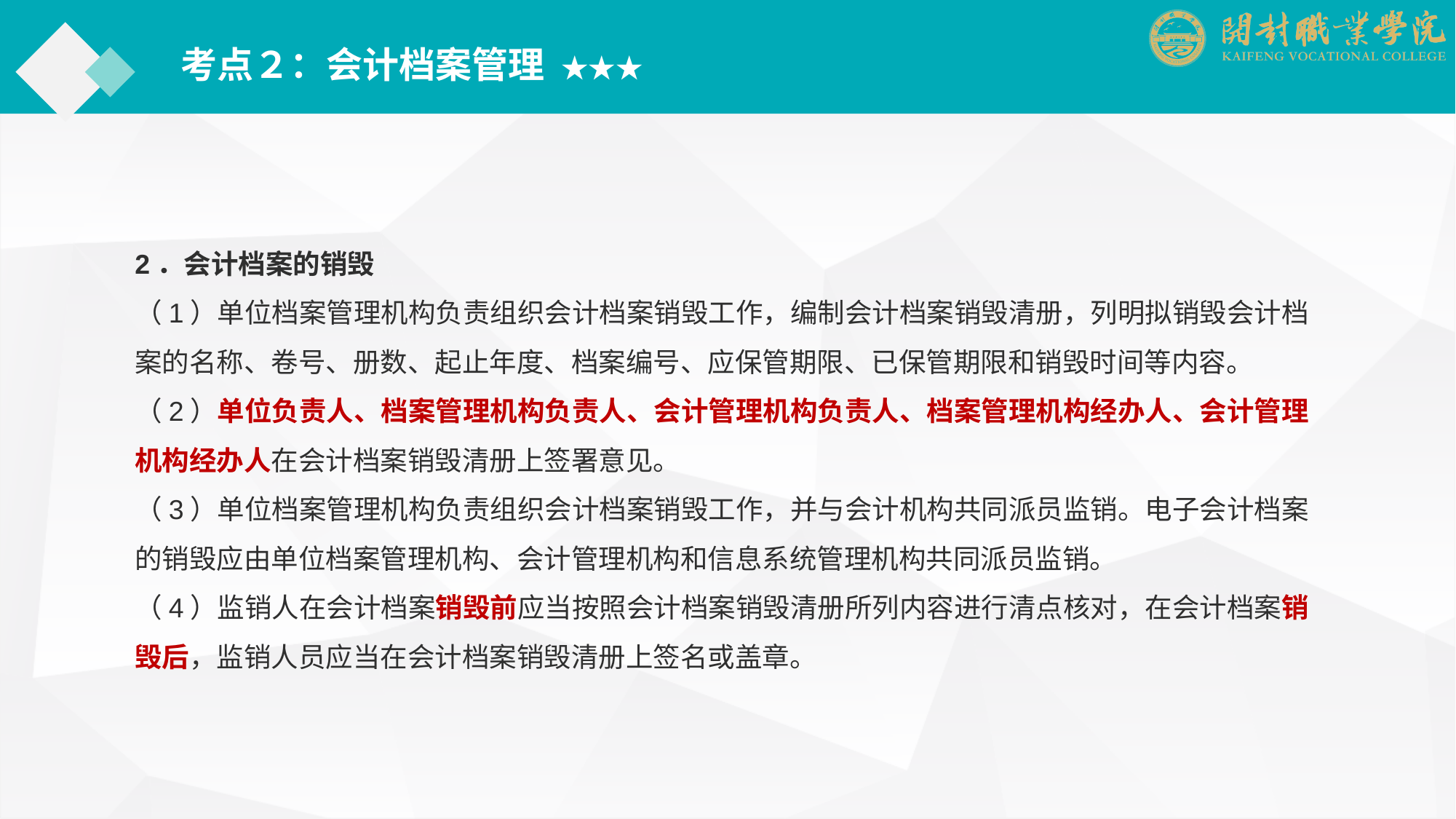

考点２：会计档案管理  ★★★
2．会计档案的销毁
（1）单位档案管理机构负责组织会计档案销毁工作，编制会计档案销毁清册，列明拟销毁会计档案的名称、卷号、册数、起止年度、档案编号、应保管期限、已保管期限和销毁时间等内容。
（2）单位负责人、档案管理机构负责人、会计管理机构负责人、档案管理机构经办人、会计管理机构经办人在会计档案销毁清册上签署意见。
（3）单位档案管理机构负责组织会计档案销毁工作，并与会计机构共同派员监销。电子会计档案的销毁应由单位档案管理机构、会计管理机构和信息系统管理机构共同派员监销。
（4）监销人在会计档案销毁前应当按照会计档案销毁清册所列内容进行清点核对，在会计档案销毁后，监销人员应当在会计档案销毁清册上签名或盖章。